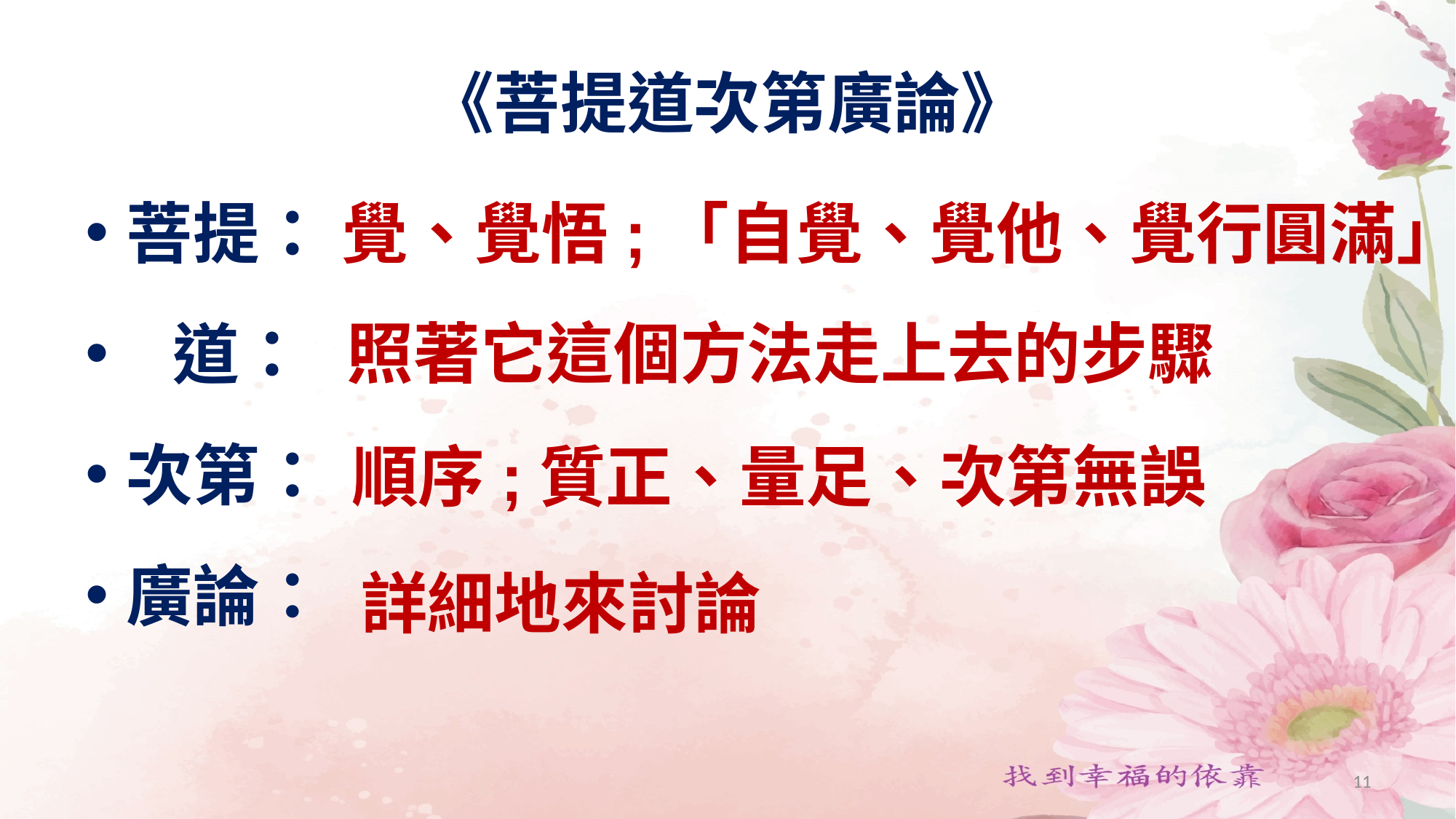

# 《菩提道次第廣論》
菩提：
  道：
次第：
廣論：
覺、覺悟;「自覺、覺他、覺行圓滿」
照著它這個方法走上去的步驟
順序;質正、量足、次第無誤
詳細地來討論
11